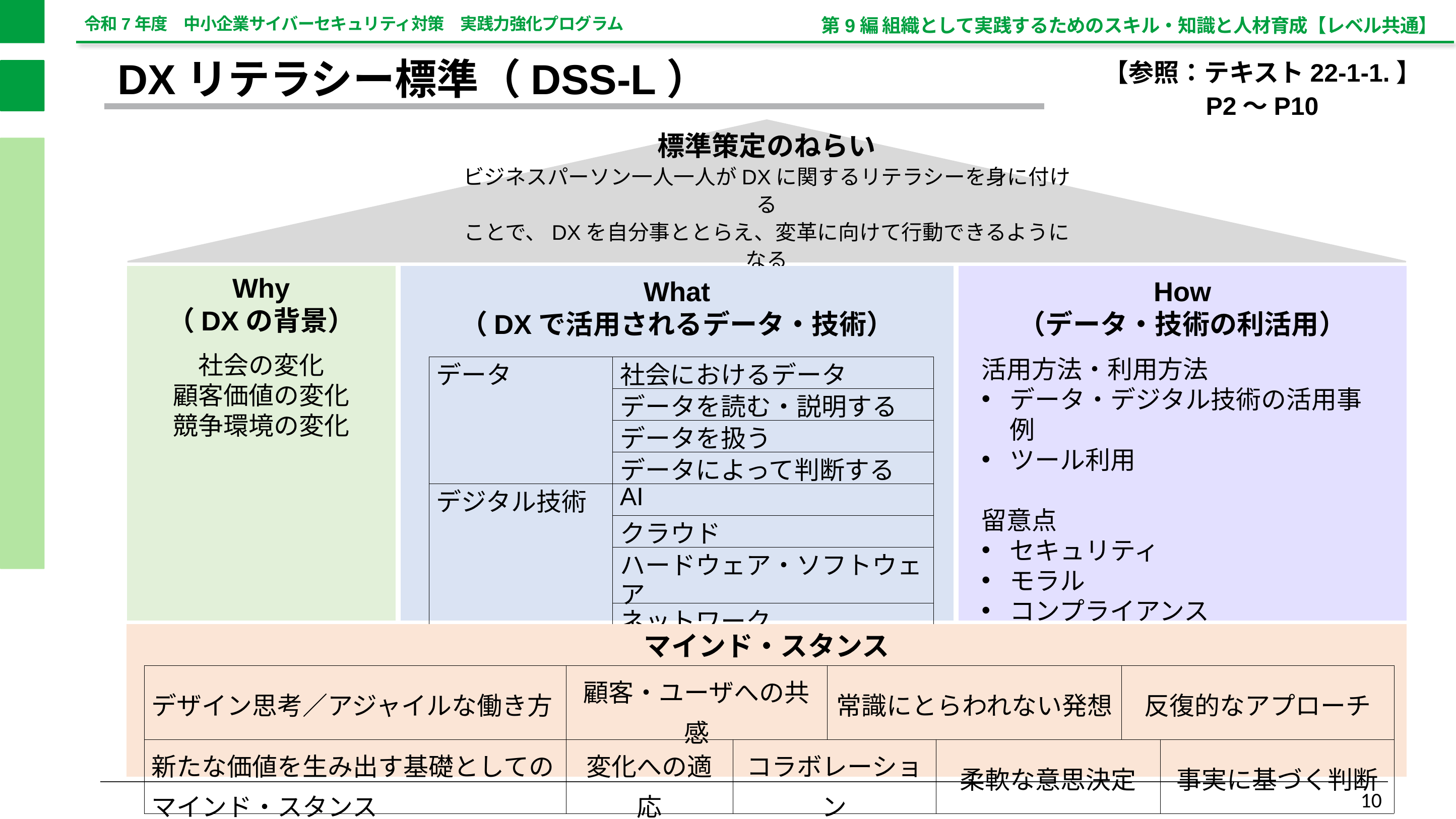

第9編 組織として実践するためのスキル・知識と人材育成【レベル共通】
【参照：テキスト22-1-1.】
P2～P10
DXリテラシー標準（DSS-L）
標準策定のねらい
ビジネスパーソン一人一人がDXに関するリテラシーを身に付ける
ことで、DXを自分事ととらえ、変革に向けて行動できるようになる

Why
（DXの背景）

社会の変化
顧客価値の変化
競争環境の変化
What
（DXで活用されるデータ・技術）

How
（データ・技術の利活用）

活用方法・利用方法
データ・デジタル技術の活用事例
ツール利用

留意点
セキュリティ
モラル
コンプライアンス

| データ | 社会におけるデータ |
| --- | --- |
|  | データを読む・説明する |
|  | データを扱う |
|  | データによって判断する |
| デジタル技術 | AI |
|  | クラウド |
|  | ハードウェア・ソフトウェア |
|  | ネットワーク |
マインド・スタンス

| デザイン思考／アジャイルな働き方 | 顧客・ユーザへの共感 |  | 常識にとらわれない発想 |  | 反復的なアプローチ |  |
| --- | --- | --- | --- | --- | --- | --- |
| 新たな価値を生み出す基礎としてのマインド・スタンス | 変化への適応 | コラボレーション |  | 柔軟な意思決定 |  | 事実に基づく判断 |